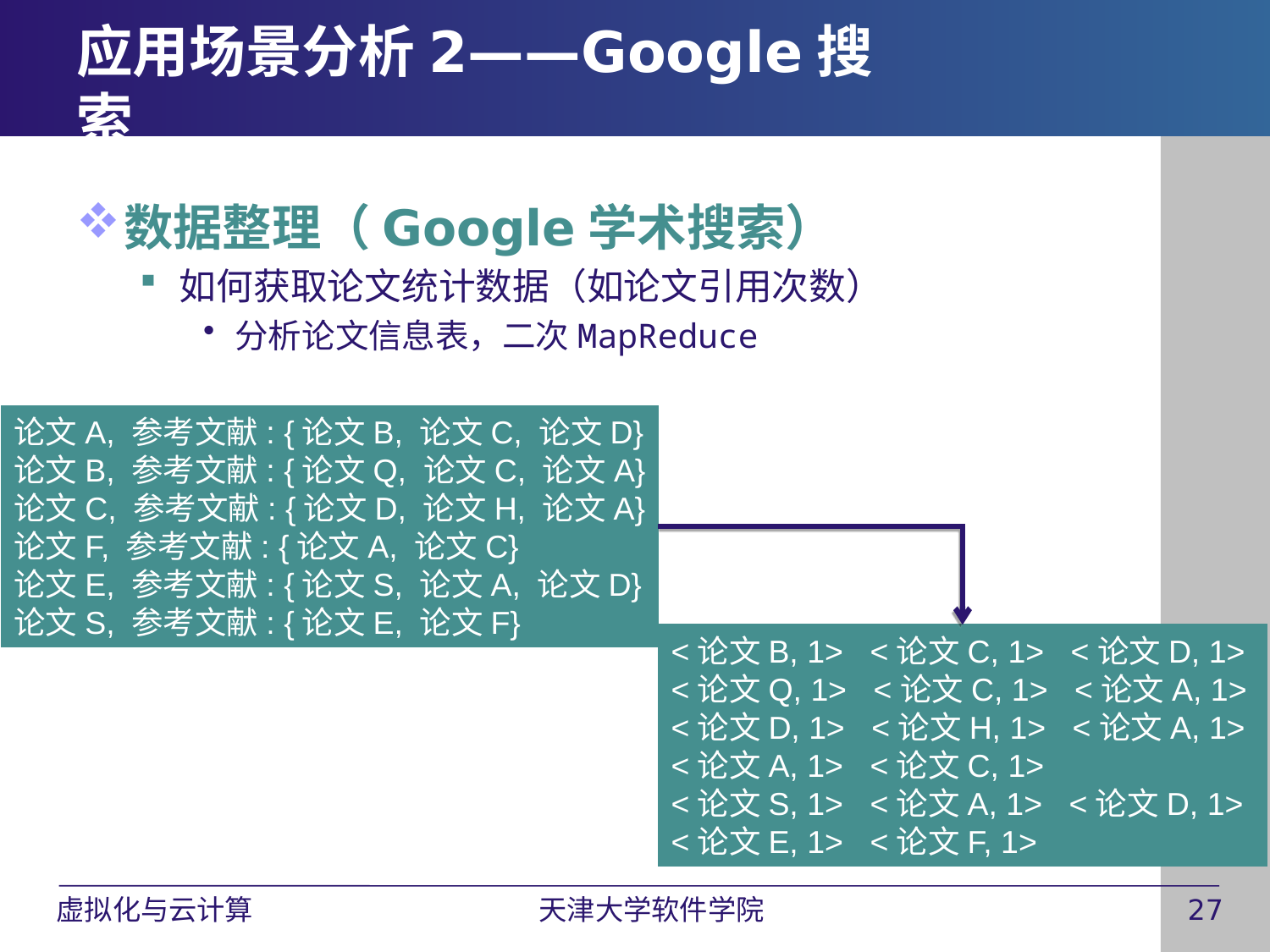

应用场景分析2——Google搜索
数据整理（Google学术搜索）
如何获取论文统计数据（如论文引用次数）
分析论文信息表，二次MapReduce

论文A, 参考文献: {论文B, 论文C, 论文D}
论文B, 参考文献: {论文Q, 论文C, 论文A}
论文C, 参考文献: {论文D, 论文H, 论文A}
论文F, 参考文献: {论文A, 论文C}
论文E, 参考文献: {论文S, 论文A, 论文D}
论文S, 参考文献: {论文E, 论文F}
<论文B, 1>   <论文C, 1>   <论文D, 1>
<论文Q, 1>   <论文C, 1>   <论文A, 1>
<论文D, 1>   <论文H, 1>   <论文A, 1>
<论文A, 1>   <论文C, 1>
<论文S, 1>   <论文A, 1>   <论文D, 1>
<论文E, 1>   <论文F, 1>